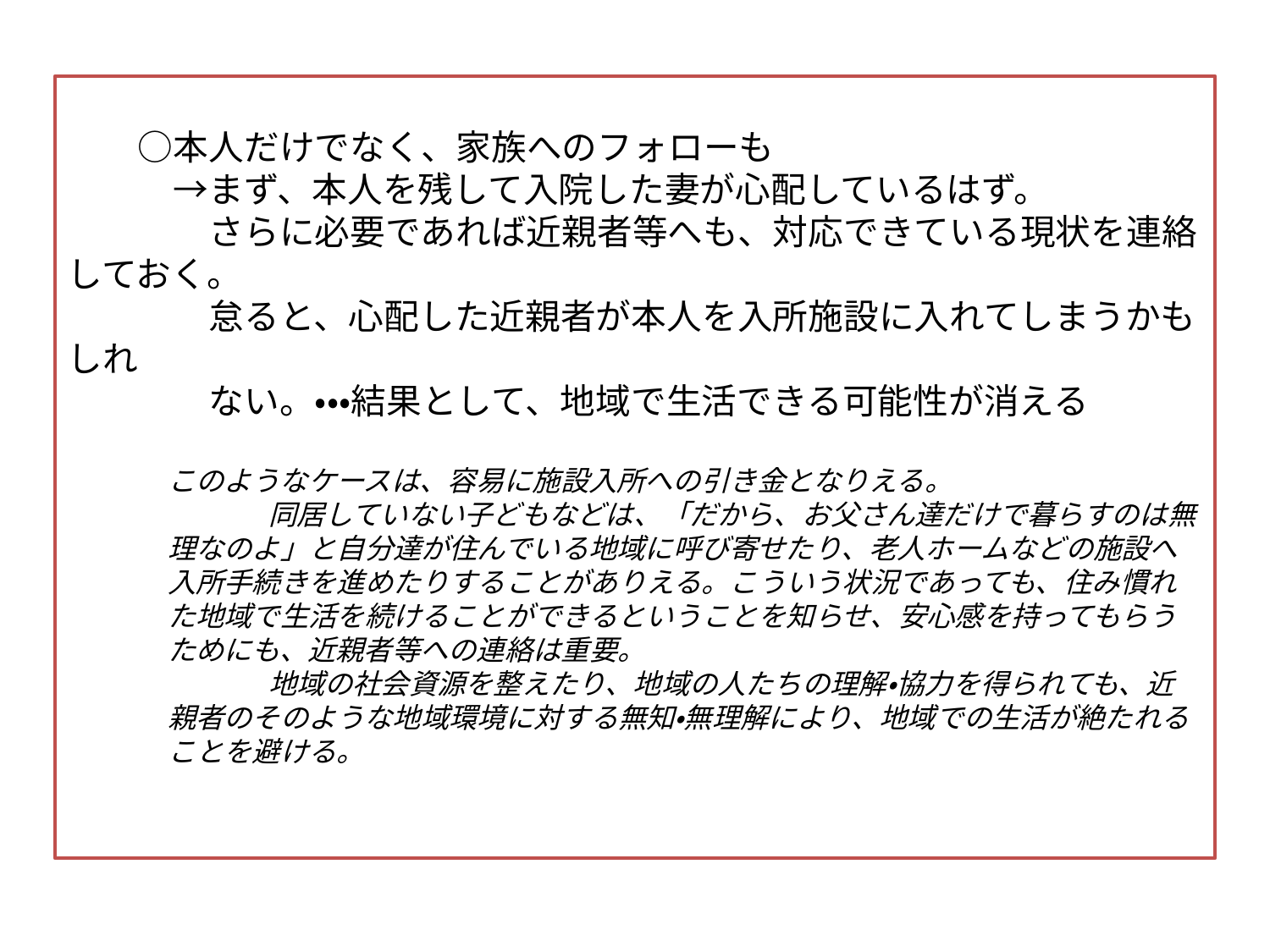

○本人だけでなく、家族へのフォローも
　　　→まず、本人を残して入院した妻が心配しているはず。
　　　　さらに必要であれば近親者等へも、対応できている現状を連絡しておく。
　　　　怠ると、心配した近親者が本人を入所施設に入れてしまうかもしれ
　　　　ない。・・・結果として、地域で生活できる可能性が消える

このようなケースは、容易に施設入所への引き金となりえる。
同居していない子どもなどは、「だから、お父さん達だけで暮らすのは無理なのよ」と自分達が住んでいる地域に呼び寄せたり、老人ホームなどの施設へ入所手続きを進めたりすることがありえる。こういう状況であっても、住み慣れた地域で生活を続けることができるということを知らせ、安心感を持ってもらうためにも、近親者等への連絡は重要。
地域の社会資源を整えたり、地域の人たちの理解・協力を得られても、近親者のそのような地域環境に対する無知・無理解により、地域での生活が絶たれることを避ける。